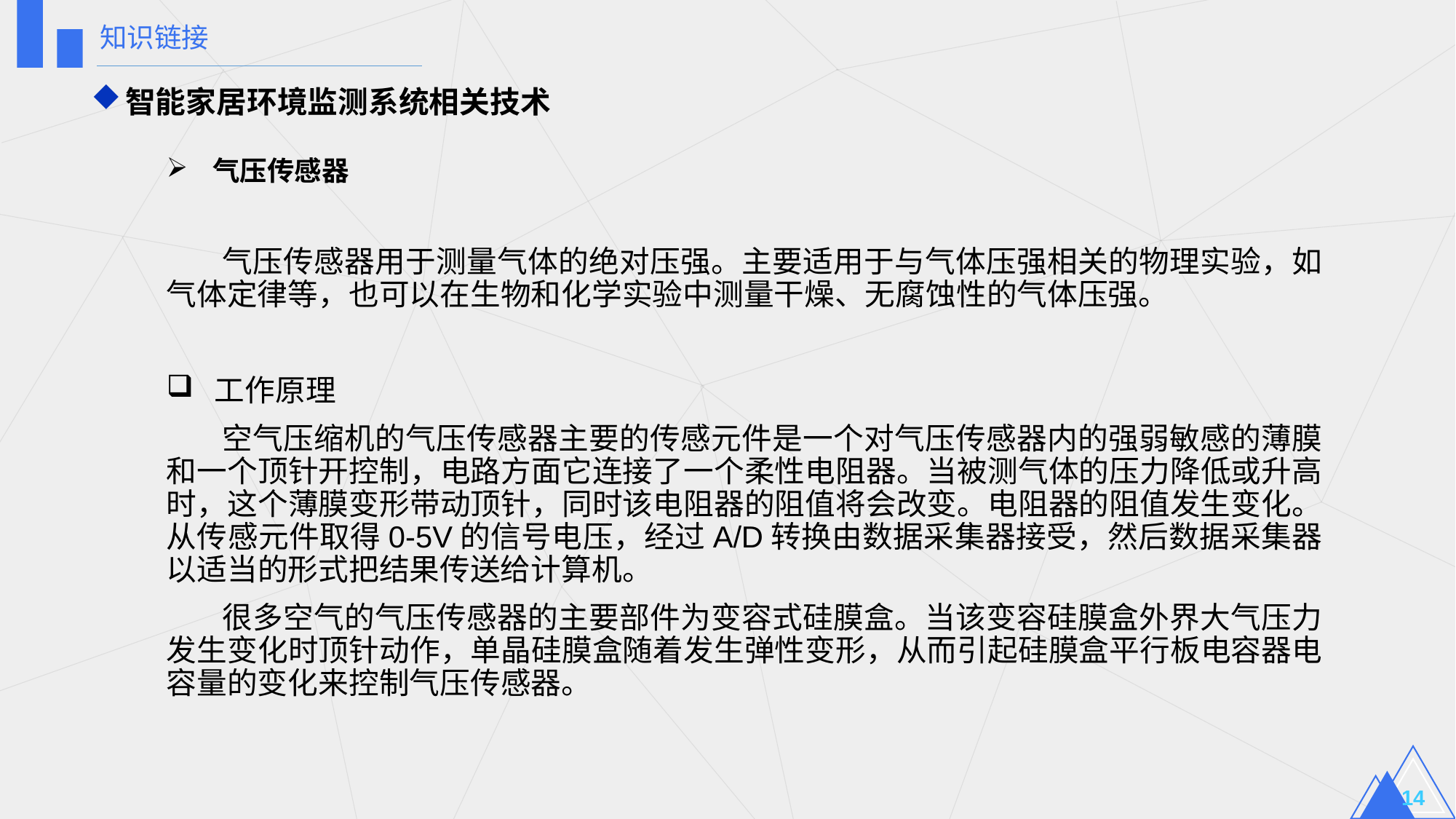

知识链接
智能家居环境监测系统相关技术
  气压传感器

       气压传感器用于测量气体的绝对压强。主要适用于与气体压强相关的物理实验，如气体定律等，也可以在生物和化学实验中测量干燥、无腐蚀性的气体压强。

  工作原理
       空气压缩机的气压传感器主要的传感元件是一个对气压传感器内的强弱敏感的薄膜和一个顶针开控制，电路方面它连接了一个柔性电阻器。当被测气体的压力降低或升高时，这个薄膜变形带动顶针，同时该电阻器的阻值将会改变。电阻器的阻值发生变化。从传感元件取得0-5V的信号电压，经过A/D转换由数据采集器接受，然后数据采集器以适当的形式把结果传送给计算机。
       很多空气的气压传感器的主要部件为变容式硅膜盒。当该变容硅膜盒外界大气压力发生变化时顶针动作，单晶硅膜盒随着发生弹性变形，从而引起硅膜盒平行板电容器电容量的变化来控制气压传感器。

14